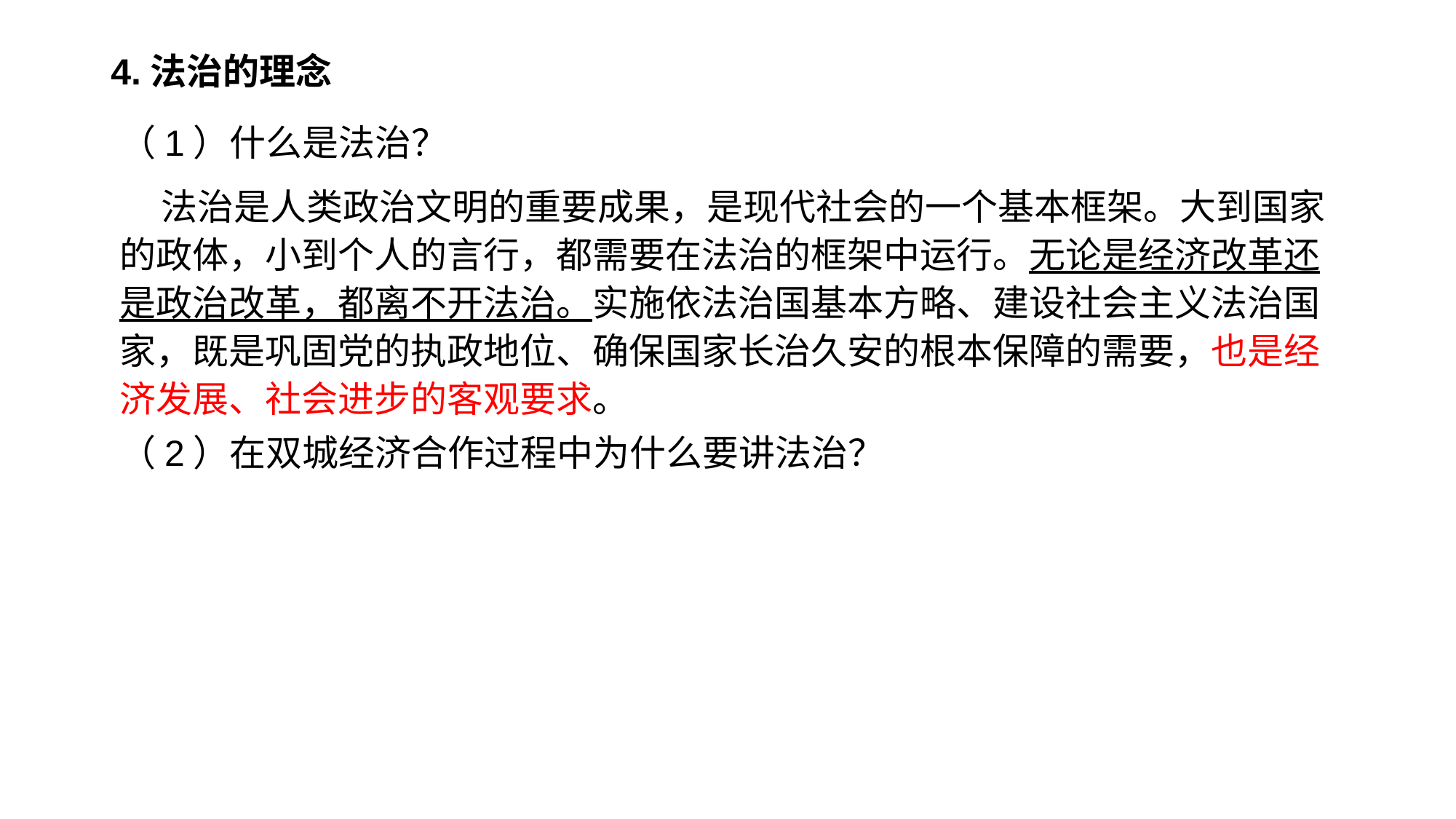

# 4.法治的理念
（1）什么是法治？
    法治是人类政治文明的重要成果，是现代社会的一个基本框架。大到国家的政体，小到个人的言行，都需要在法治的框架中运行。无论是经济改革还是政治改革，都离不开法治。实施依法治国基本方略、建设社会主义法治国家，既是巩固党的执政地位、确保国家长治久安的根本保障的需要，也是经济发展、社会进步的客观要求。
（2）在双城经济合作过程中为什么要讲法治？